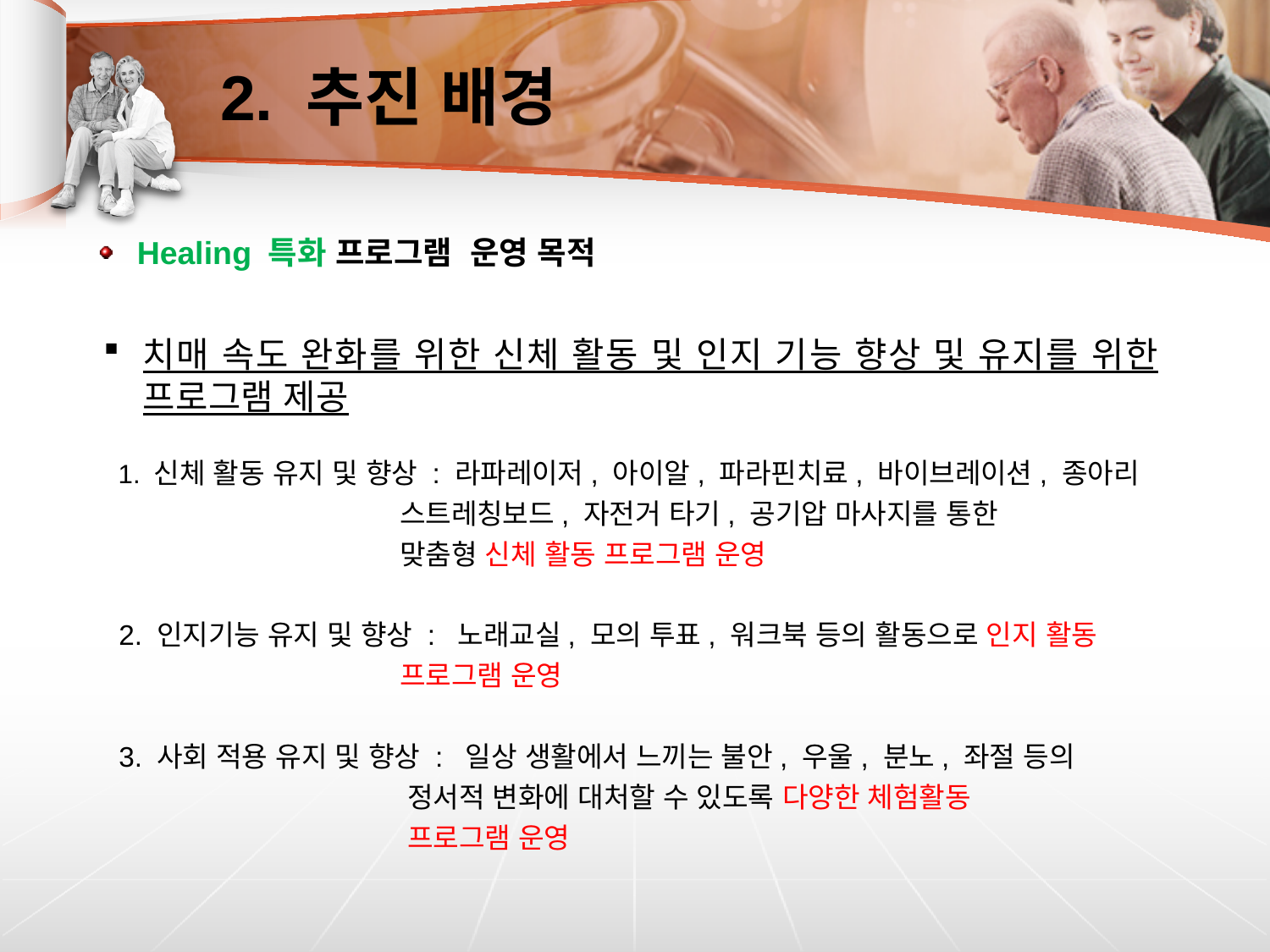

# 2. 추진 배경
Healing 특화 프로그램  운영 목적
치매 속도 완화를 위한 신체 활동 및 인지 기능 향상 및 유지를 위한 프로그램 제공

  1. 신체 활동 유지 및 향상 : 라파레이저, 아이알, 파라핀치료, 바이브레이션, 종아리
                                     스트레칭보드, 자전거 타기, 공기압 마사지를 통한
                                     맞춤형 신체 활동 프로그램 운영

  2. 인지기능 유지 및 향상 :  노래교실, 모의 투표, 워크북 등의 활동으로 인지 활동
                                     프로그램 운영

  3. 사회 적용 유지 및 향상 :  일상 생활에서 느끼는 불안, 우울, 분노, 좌절 등의
                                      정서적 변화에 대처할 수 있도록 다양한 체험활동
                                      프로그램 운영